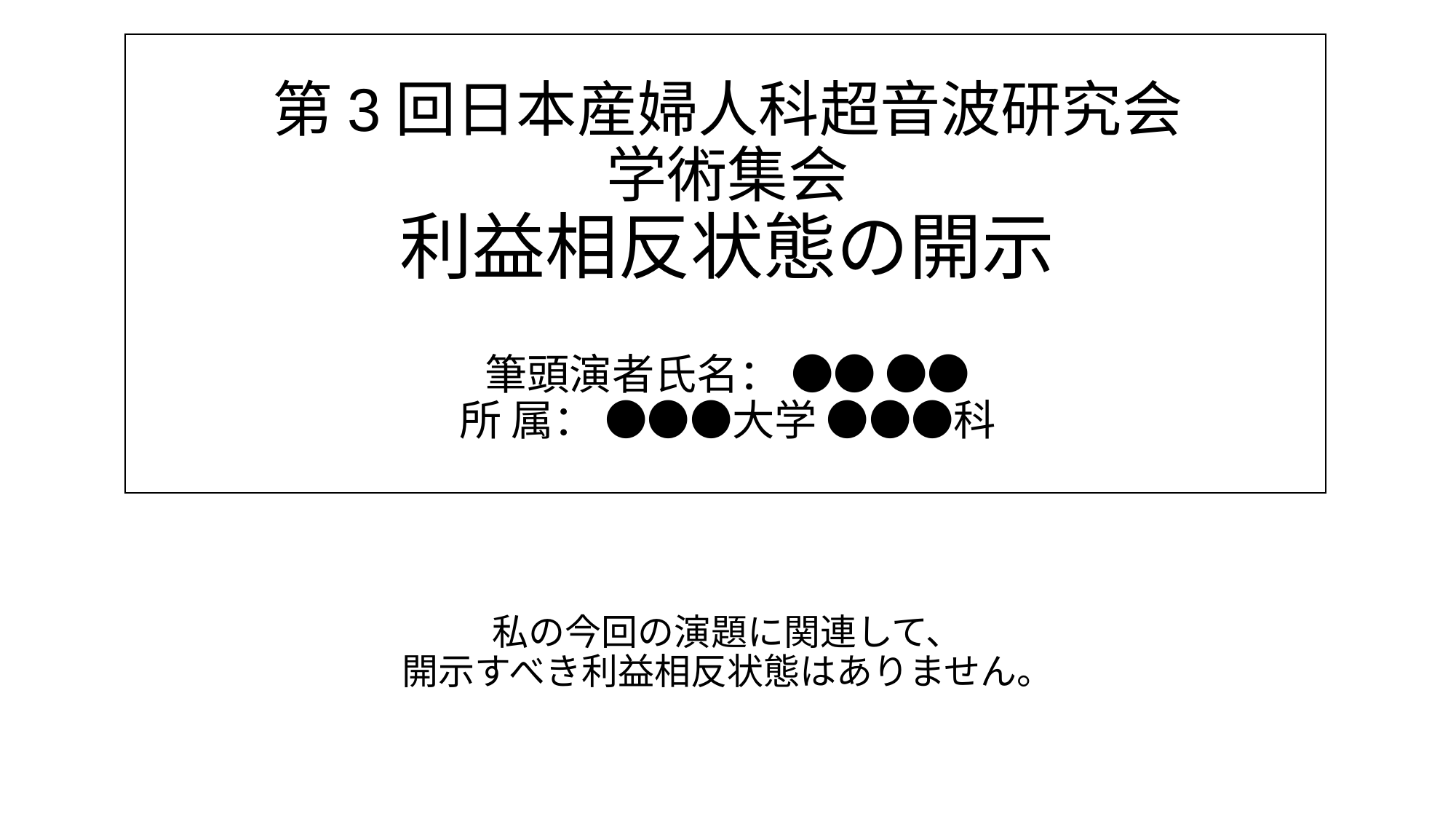

# 第3回日本産婦人科超音波研究会 学術集会 利益相反状態の開示
筆頭演者氏名： ●● ●●
所 属： ●●●大学 ●●●科
私の今回の演題に関連して、
開示すべき利益相反状態はありません。